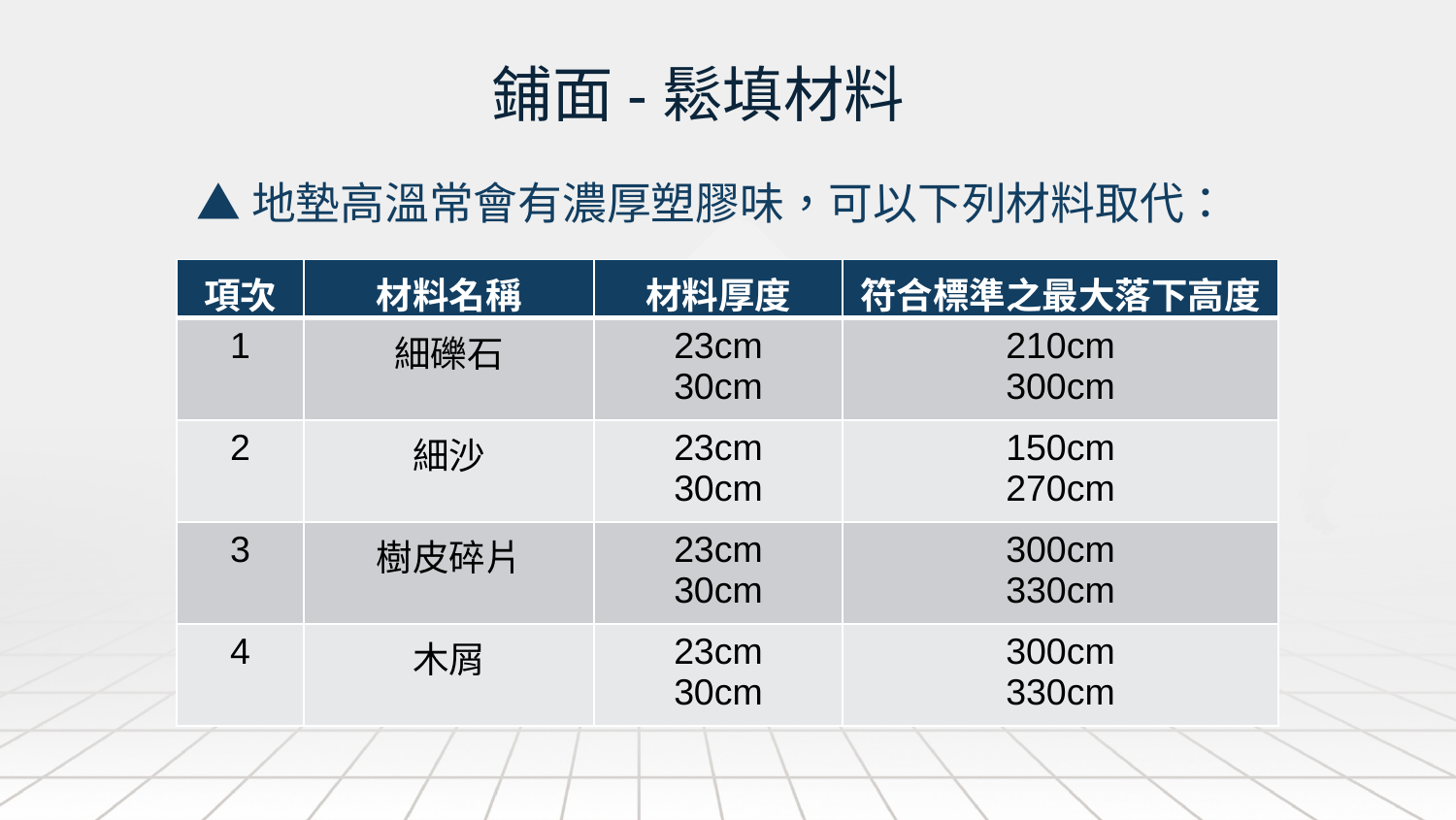

# 鋪面-鬆填材料
                ▲地墊高溫常會有濃厚塑膠味，可以下列材料取代：

| 項次 | 材料名稱 | 材料厚度 | 符合標準之最大落下高度 |
| --- | --- | --- | --- |
| 1 | 細礫石 | 23cm 30cm | 210cm 300cm |
| 2 | 細沙 | 23cm 30cm | 150cm 270cm |
| 3 | 樹皮碎片 | 23cm 30cm | 300cm 330cm |
| 4 | 木屑 | 23cm 30cm | 300cm 330cm |